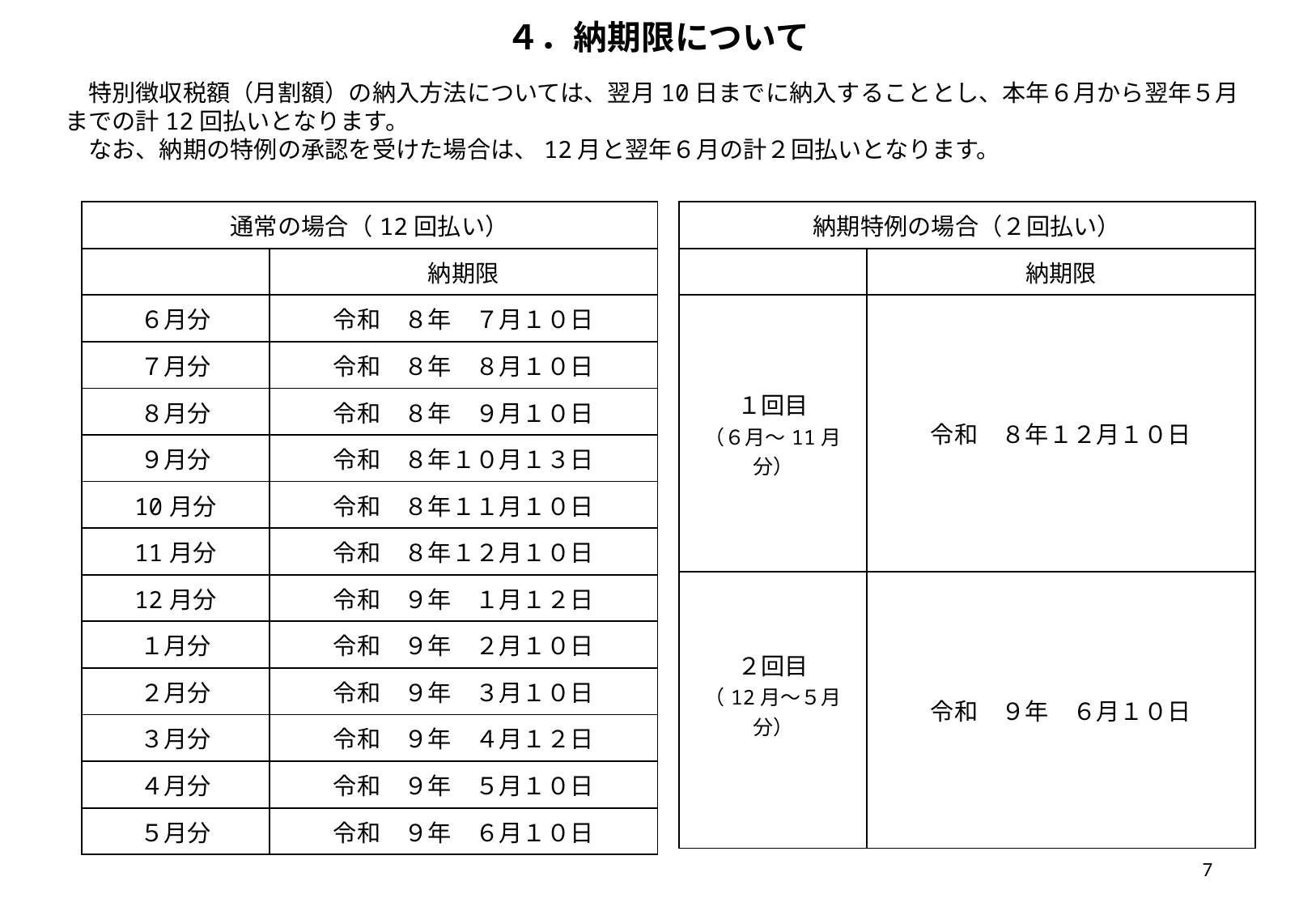

４．納期限について
特別徴収税額（月割額）の納入方法については、翌月10日までに納入することとし、本年６月から翌年５月までの計12回払いとなります。
なお、納期の特例の承認を受けた場合は、12月と翌年６月の計２回払いとなります。
| 通常の場合（12回払い） |  |
| --- | --- |
|  | 納期限 |
| ６月分 | 令和　８年　７月１０日 |
| ７月分 | 令和　８年　８月１０日 |
| ８月分 | 令和　８年　９月１０日 |
| ９月分 | 令和　８年１０月１３日 |
| 10月分 | 令和　８年１１月１０日 |
| 11月分 | 令和　８年１２月１０日 |
| 12月分 | 令和　９年　１月１２日 |
| １月分 | 令和　９年　２月１０日 |
| ２月分 | 令和　９年　３月１０日 |
| ３月分 | 令和　９年　４月１２日 |
| ４月分 | 令和　９年　５月１０日 |
| ５月分 | 令和　９年　６月１０日 |
| 納期特例の場合（２回払い） |  |
| --- | --- |
|  | 納期限 |
| １回目 （６月～11月分） | 令和　８年１２月１０日 |
| ２回目 （12月～５月分） | 令和　９年　６月１０日 |
7